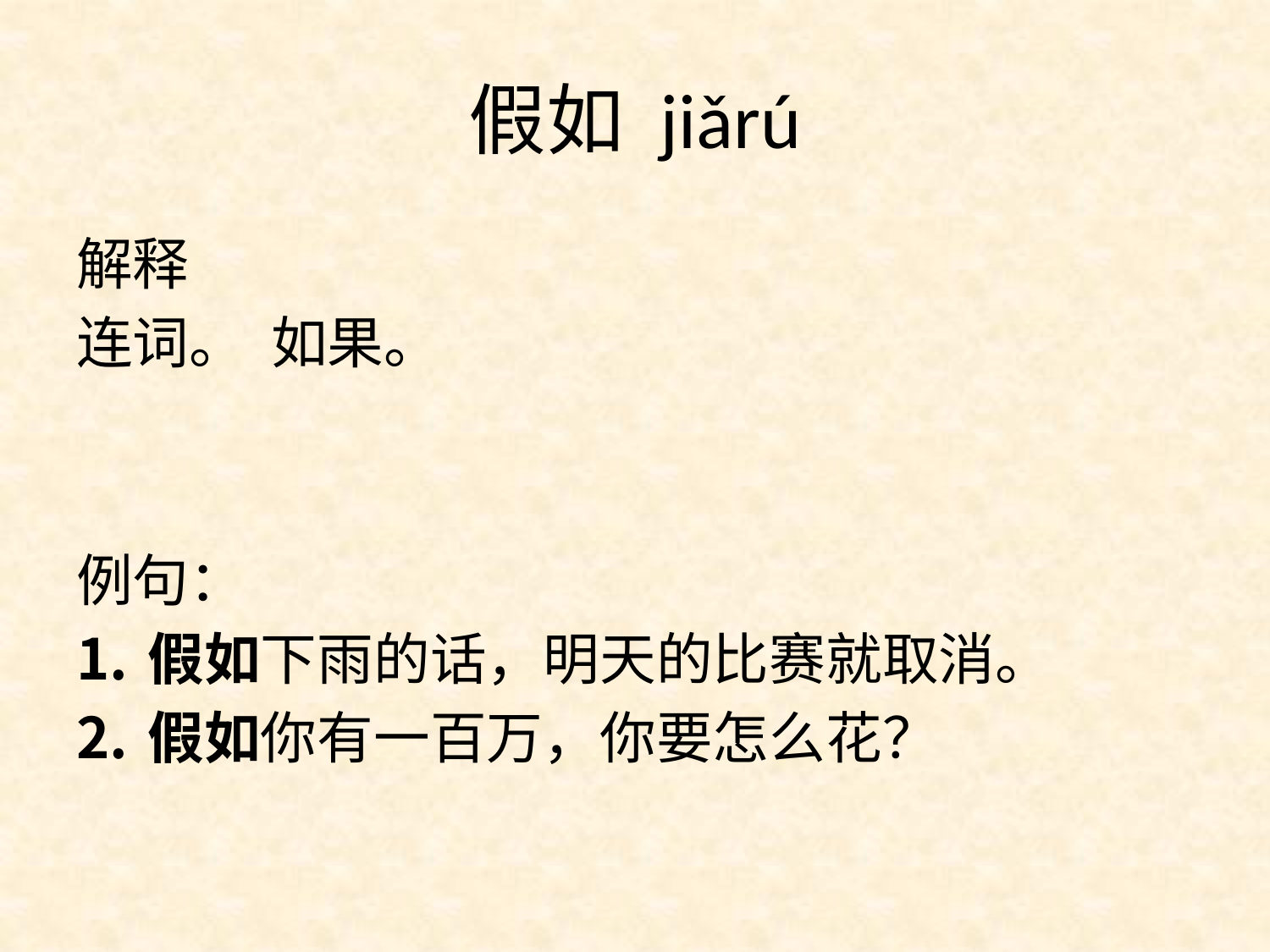

# 假如 jiǎrú
解释
连词。  如果。

例句：
假如下雨的话，明天的比赛就取消。
假如你有一百万，你要怎么花？